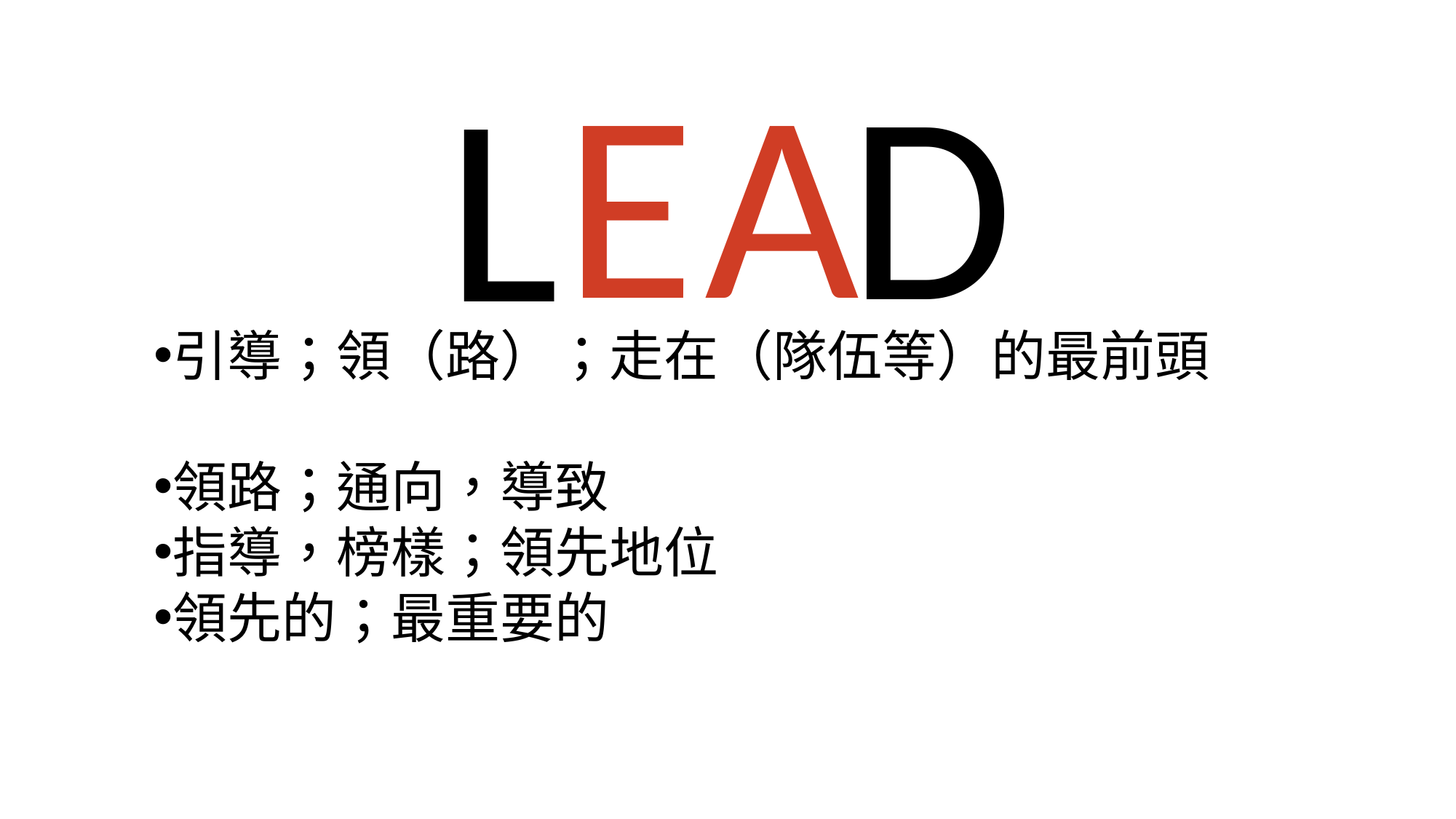

EA
D
L
vt.
引導；領（路）；走在（隊伍等）的最前頭
vi.
領路；通向，導致n.[C]
指導，榜樣；領先地位adj.
領先的；最重要的